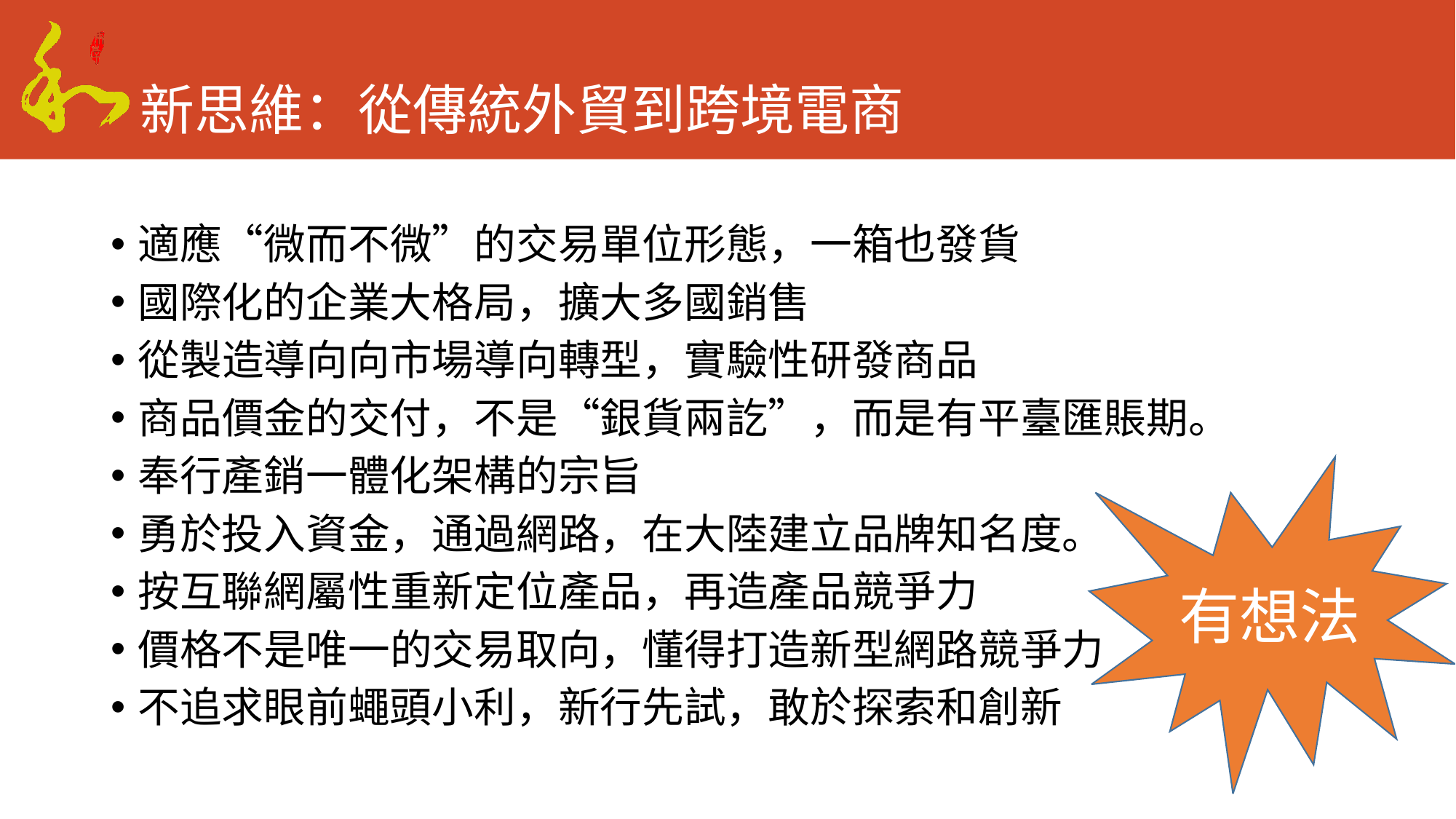

# 新思維：從傳統外貿到跨境電商
適應“微而不微”的交易單位形態，一箱也發貨
國際化的企業大格局，擴大多國銷售
從製造導向向市場導向轉型，實驗性研發商品
商品價金的交付，不是“銀貨兩訖”，而是有平臺匯賬期。
奉行產銷一體化架構的宗旨
勇於投入資金，通過網路，在大陸建立品牌知名度。
按互聯網屬性重新定位產品，再造產品競爭力
價格不是唯一的交易取向，懂得打造新型網路競爭力
不追求眼前蠅頭小利，新行先試，敢於探索和創新
有想法